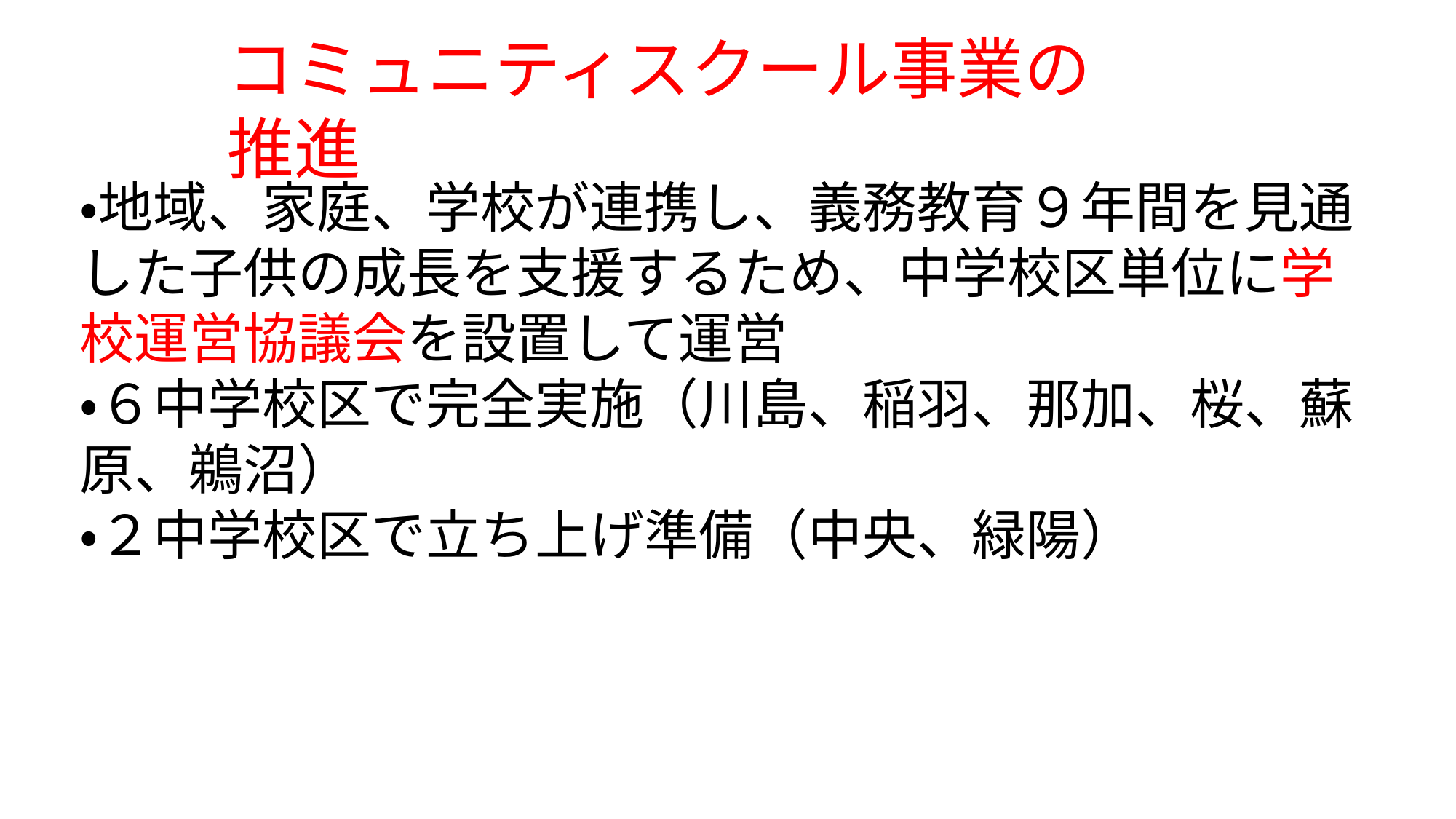

コミュニティスクール事業の推進
・地域、家庭、学校が連携し、義務教育９年間を見通した子供の成長を支援するため、中学校区単位に学校運営協議会を設置して運営
・６中学校区で完全実施（川島、稲羽、那加、桜、蘇原、鵜沼）
・２中学校区で立ち上げ準備（中央、緑陽）